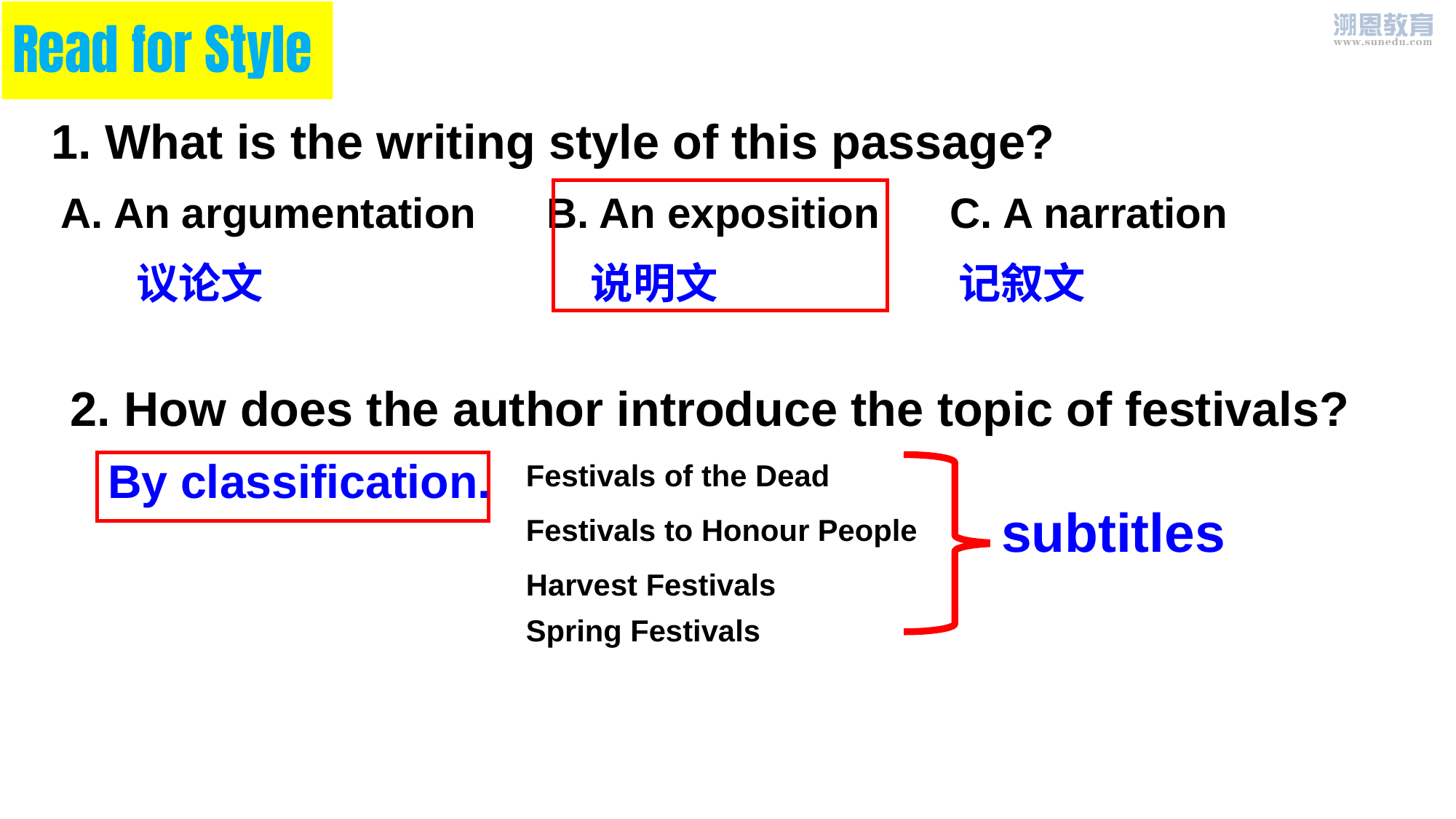

Read for Style
1. What is the writing style of this passage?

 A. An argumentation      B. An exposition      C. A narration
            议论文                                  说明文                         记叙文
2. How does the author introduce the topic of festivals?
By classification.
Festivals of the Dead
Festivals to Honour People
Harvest Festivals
Spring Festivals

subtitles